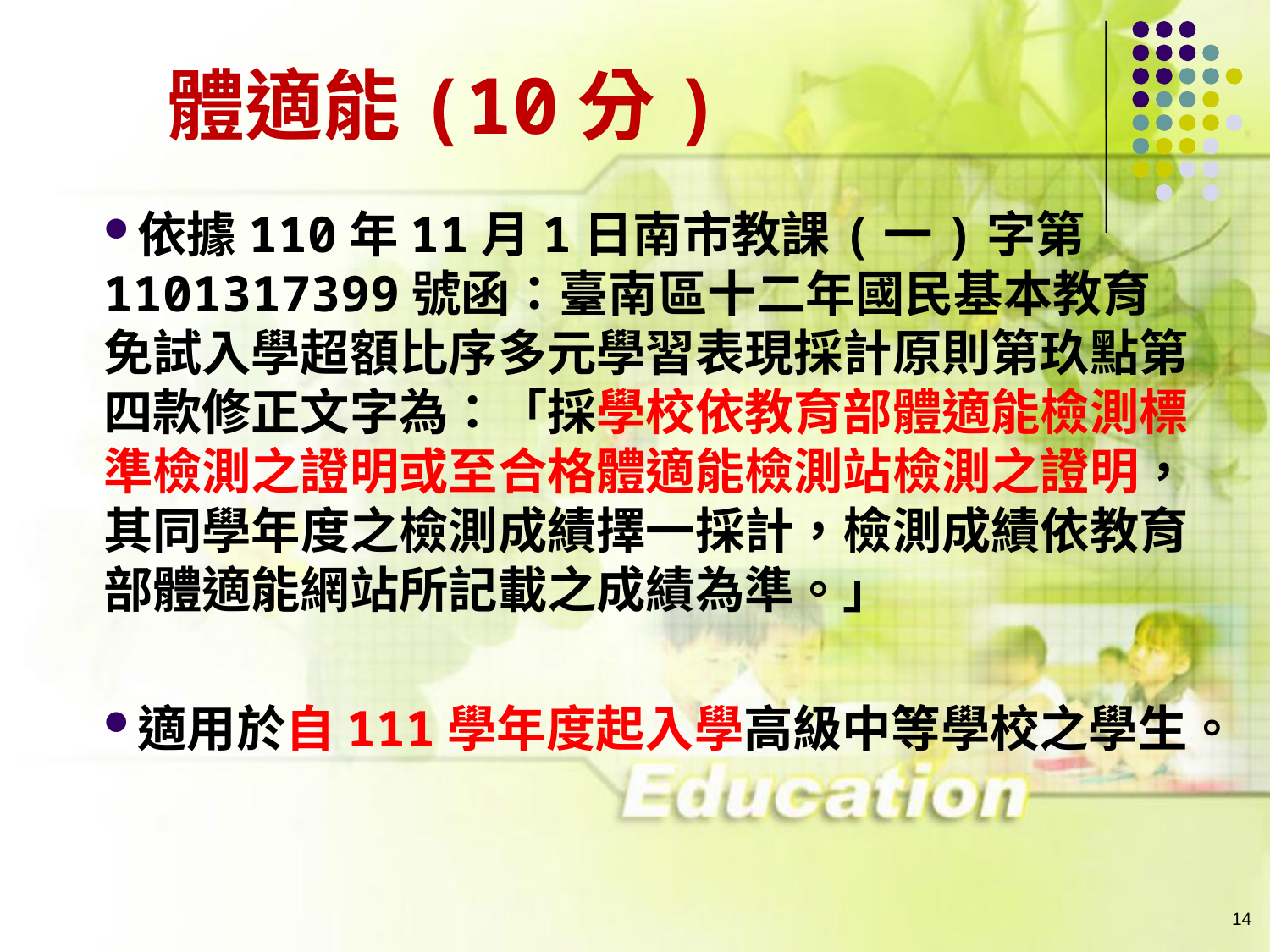

# 體適能(10分)
依據110年11月1日南市教課(一)字第1101317399號函：臺南區十二年國民基本教育免試入學超額比序多元學習表現採計原則第玖點第四款修正文字為：「採學校依教育部體適能檢測標準檢測之證明或至合格體適能檢測站檢測之證明，其同學年度之檢測成績擇一採計，檢測成績依教育部體適能網站所記載之成績為準。」

適用於自111學年度起入學高級中等學校之學生。
14